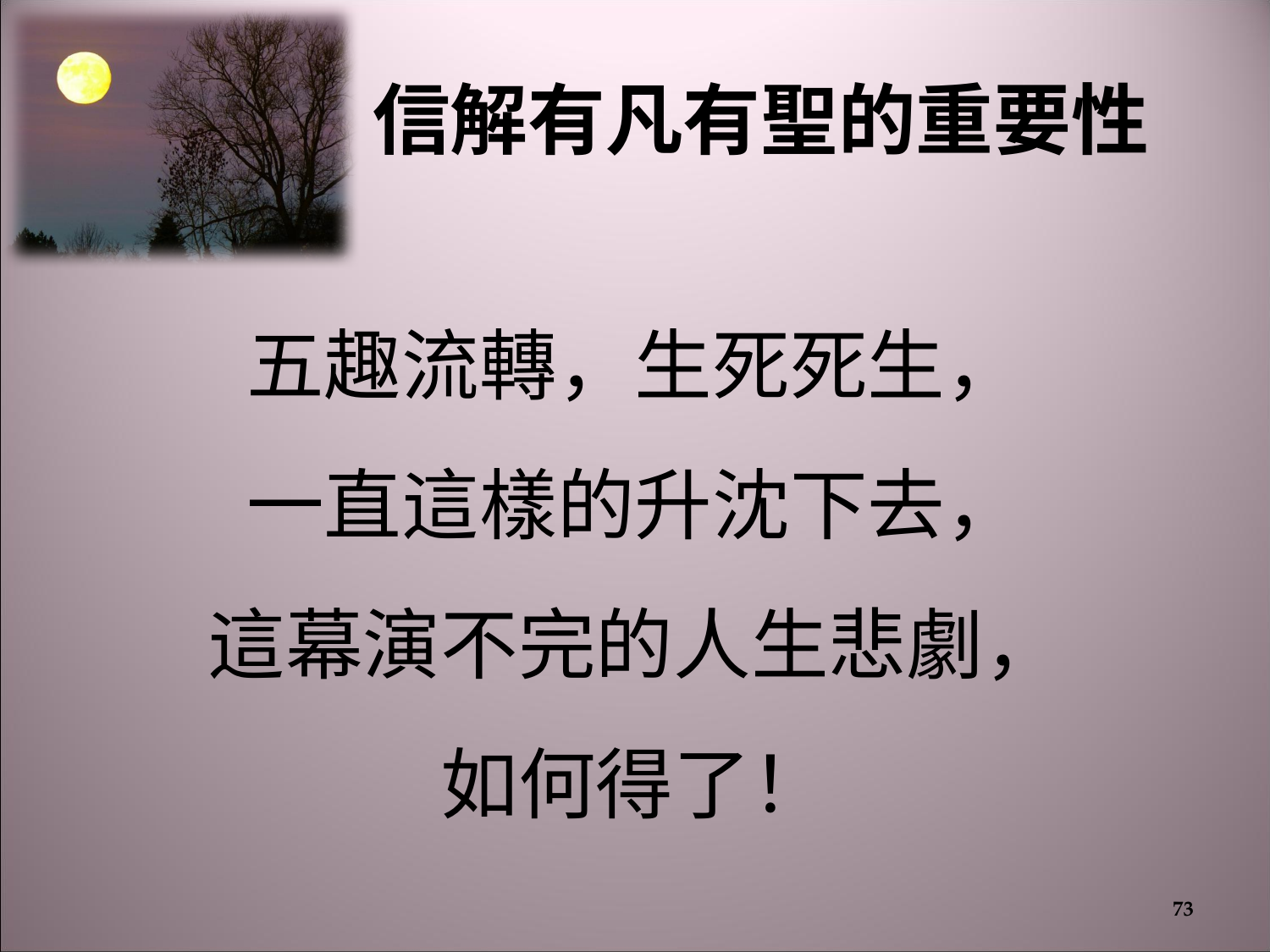

# 信解有凡有聖的重要性
五趣流轉，生死死生，
一直這樣的升沈下去，
這幕演不完的人生悲劇，
如何得了！
73